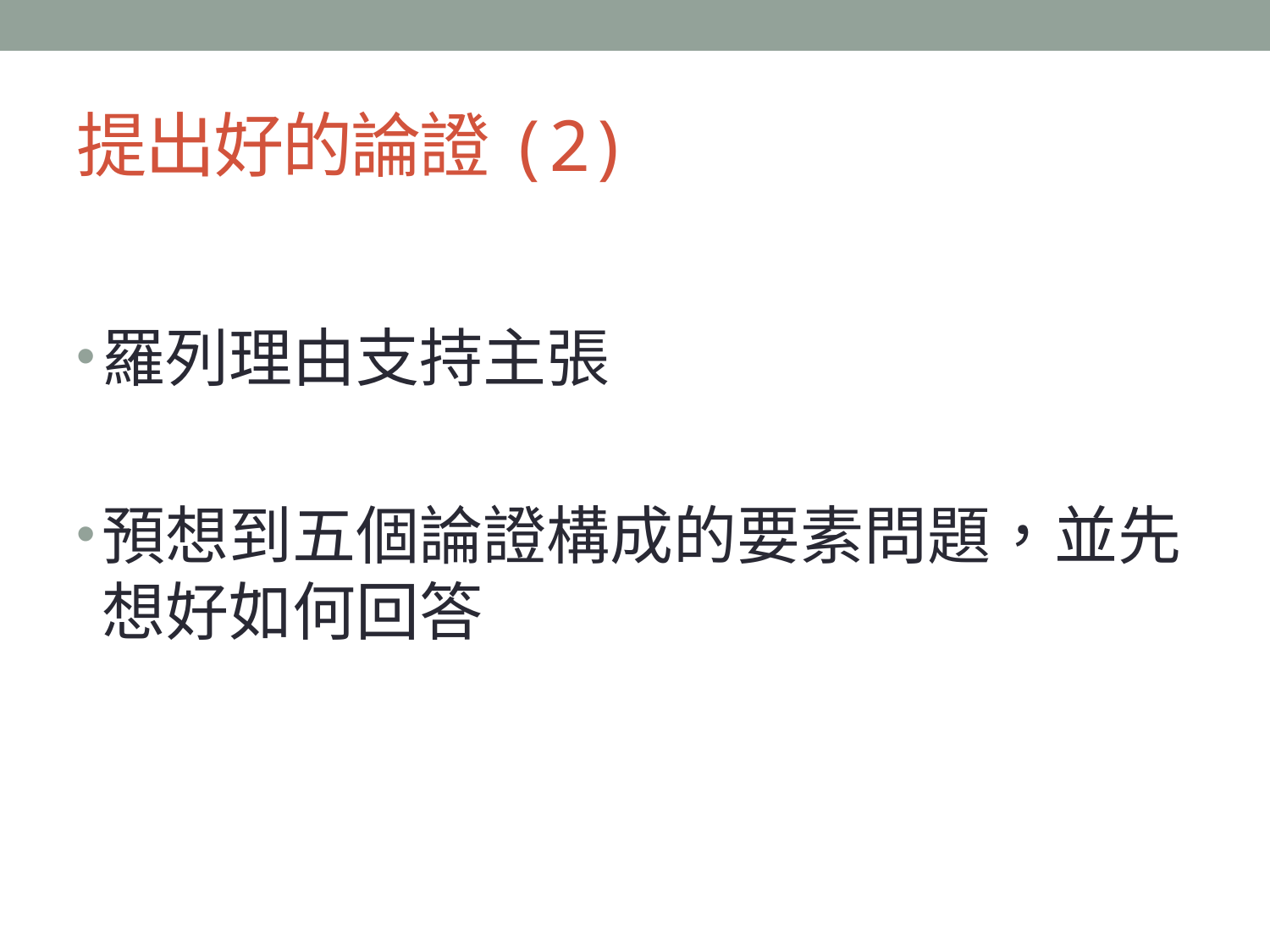

# 提出好的論證(2)

羅列理由支持主張

預想到五個論證構成的要素問題，並先想好如何回答